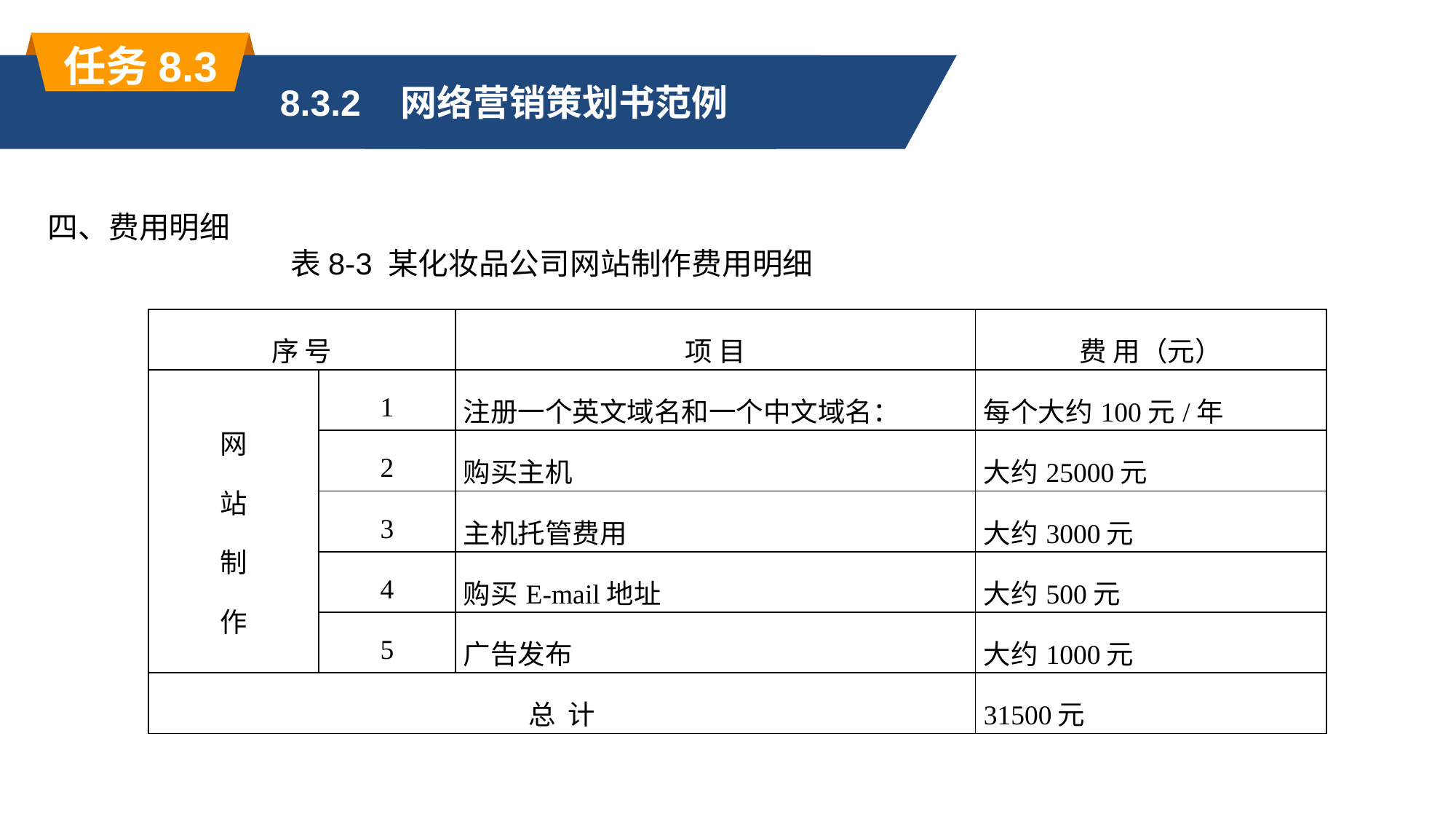

任务8.3
HUANXIANG PPT

单击此处添加标题文本内容
8.3.2   网络营销策划书范例
四、费用明细
                                   表8-3 某化妆品公司网站制作费用明细
| 序 号 |  | 项 目 | 费 用（元） |
| --- | --- | --- | --- |
| 网 站 制 作 | 1 | 注册一个英文域名和一个中文域名： | 每个大约100元/年 |
|  | 2 | 购买主机 | 大约25000元 |
|  | 3 | 主机托管费用 | 大约3000元 |
|  | 4 | 购买E-mail地址 | 大约500元 |
|  | 5 | 广告发布 | 大约1000元 |
| 总 计 |  |  | 31500元 |